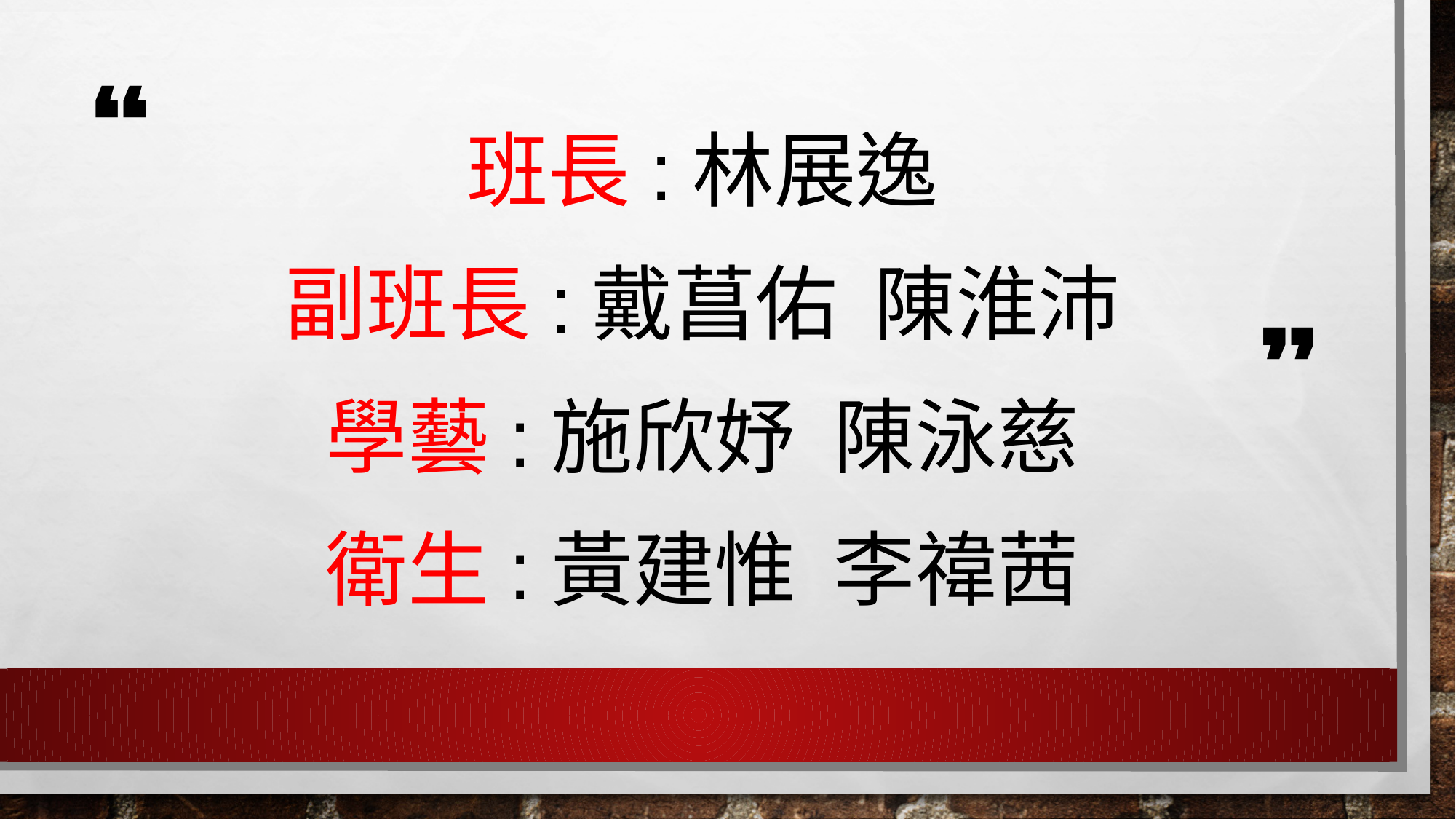

班長:林展逸
副班長:戴菖佑  陳淮沛
學藝:施欣妤  陳泳慈
衛生:黃建惟  李禕茜